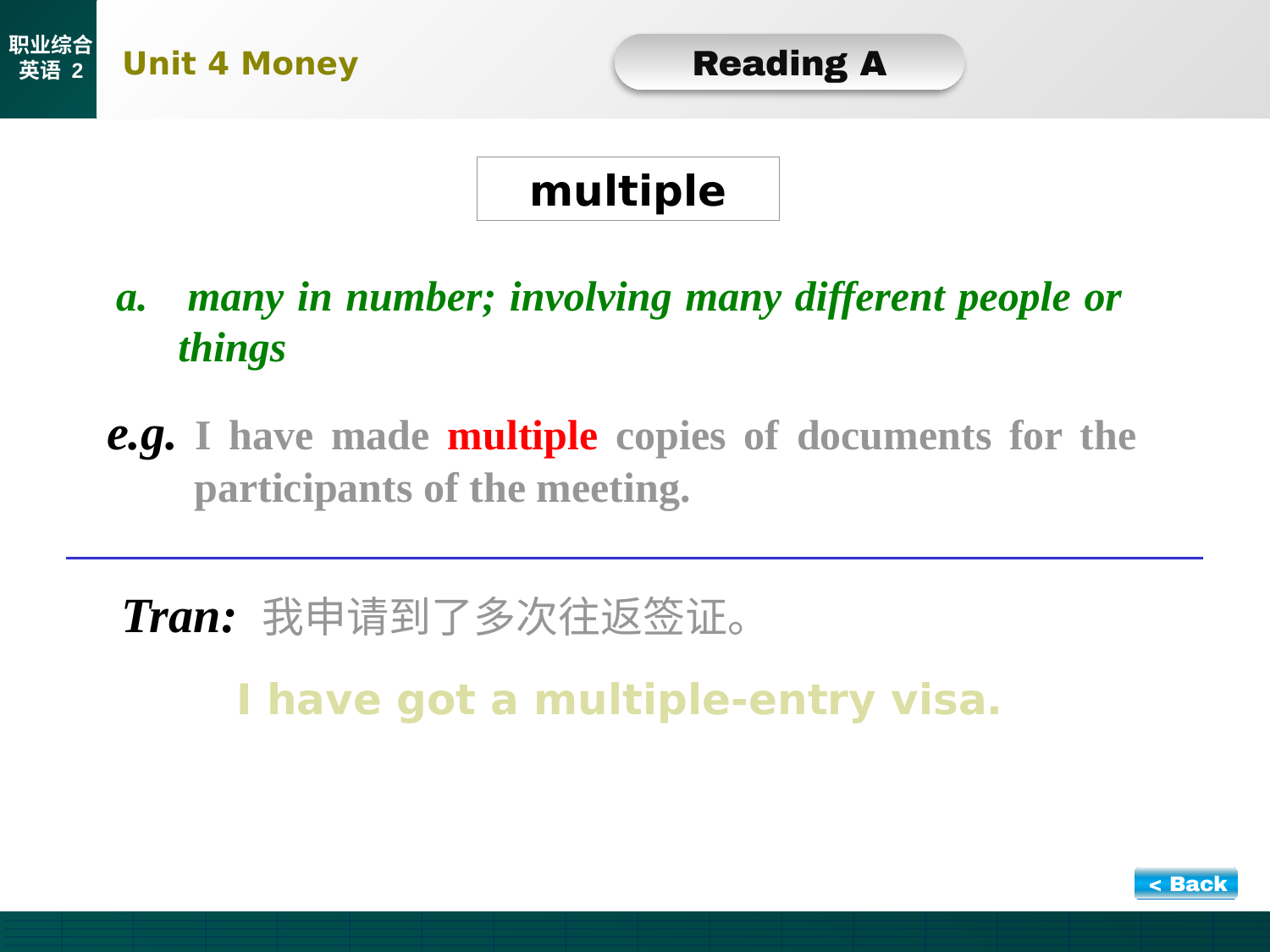

Reading A
multiple
a.   many in number; involving many different people or things
e.g. I have made multiple copies of documents for the participants of the meeting.

Tran: 我申请到了多次往返签证。
        I have got a multiple-entry visa.
< Back